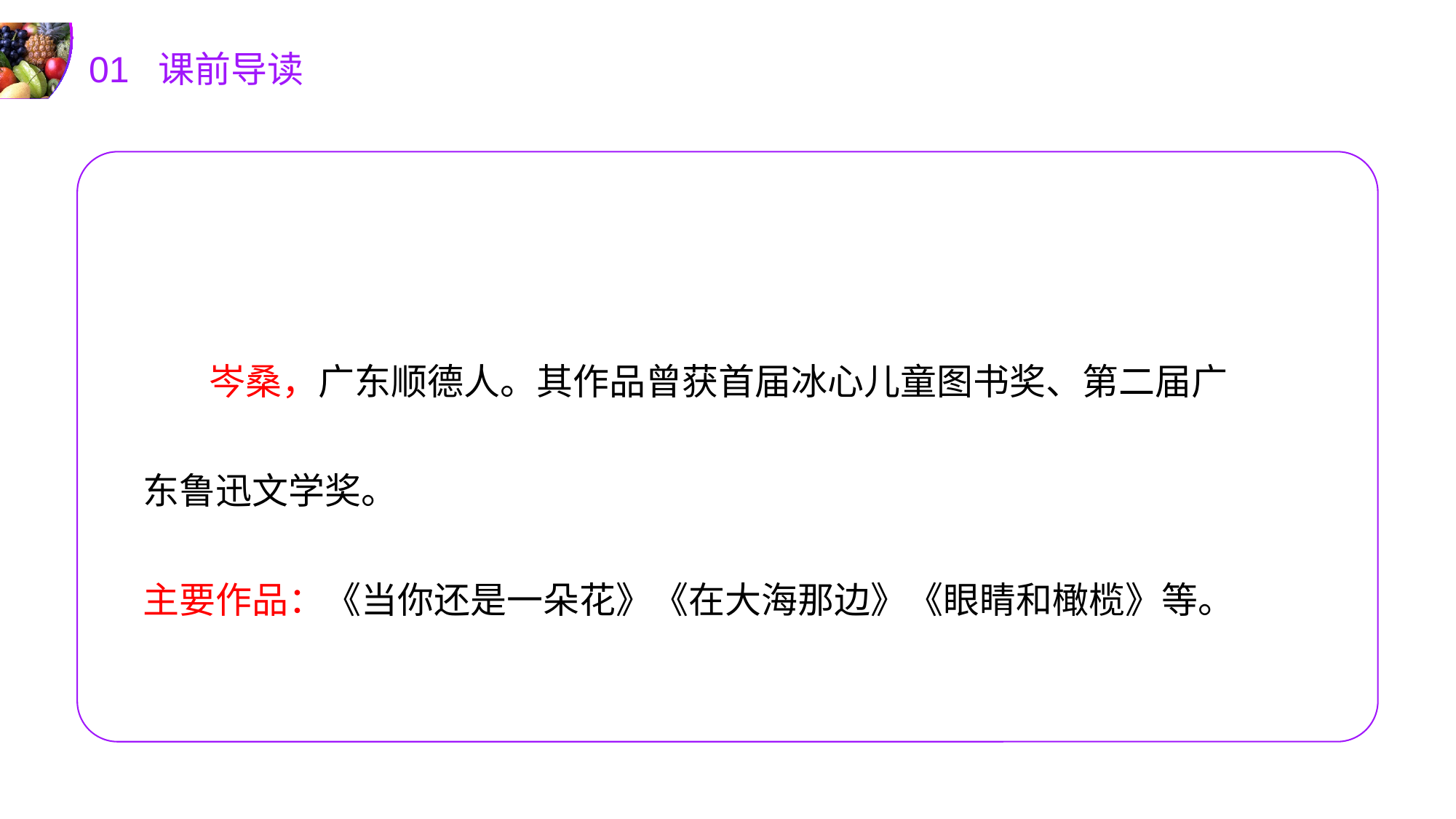

01  课前导读
       岑桑，广东顺德人。其作品曾获首届冰心儿童图书奖、第二届广东鲁迅文学奖。
主要作品：《当你还是一朵花》《在大海那边》《眼睛和橄榄》等。